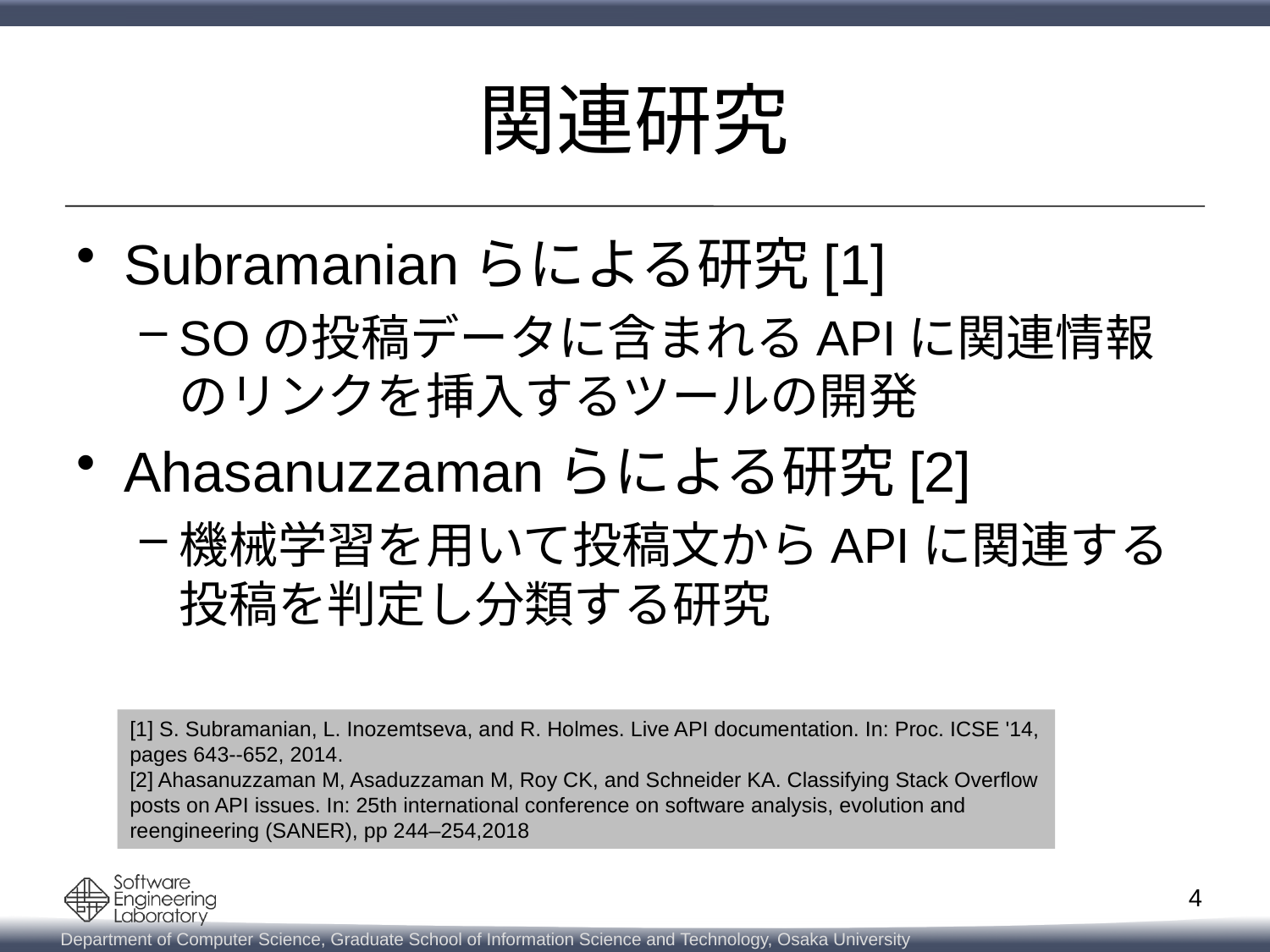

# 関連研究
Subramanianらによる研究[1]
SOの投稿データに含まれるAPIに関連情報のリンクを挿入するツールの開発
Ahasanuzzamanらによる研究[2]
機械学習を用いて投稿文からAPIに関連する投稿を判定し分類する研究

[1] S. Subramanian, L. Inozemtseva, and R. Holmes. Live API documentation. In: Proc. ICSE '14, pages 643--652, 2014.
[2] Ahasanuzzaman M, Asaduzzaman M, Roy CK, and Schneider KA. Classifying Stack Overflow posts on API issues. In: 25th international conference on software analysis, evolution and reengineering (SANER), pp 244–254,2018
4